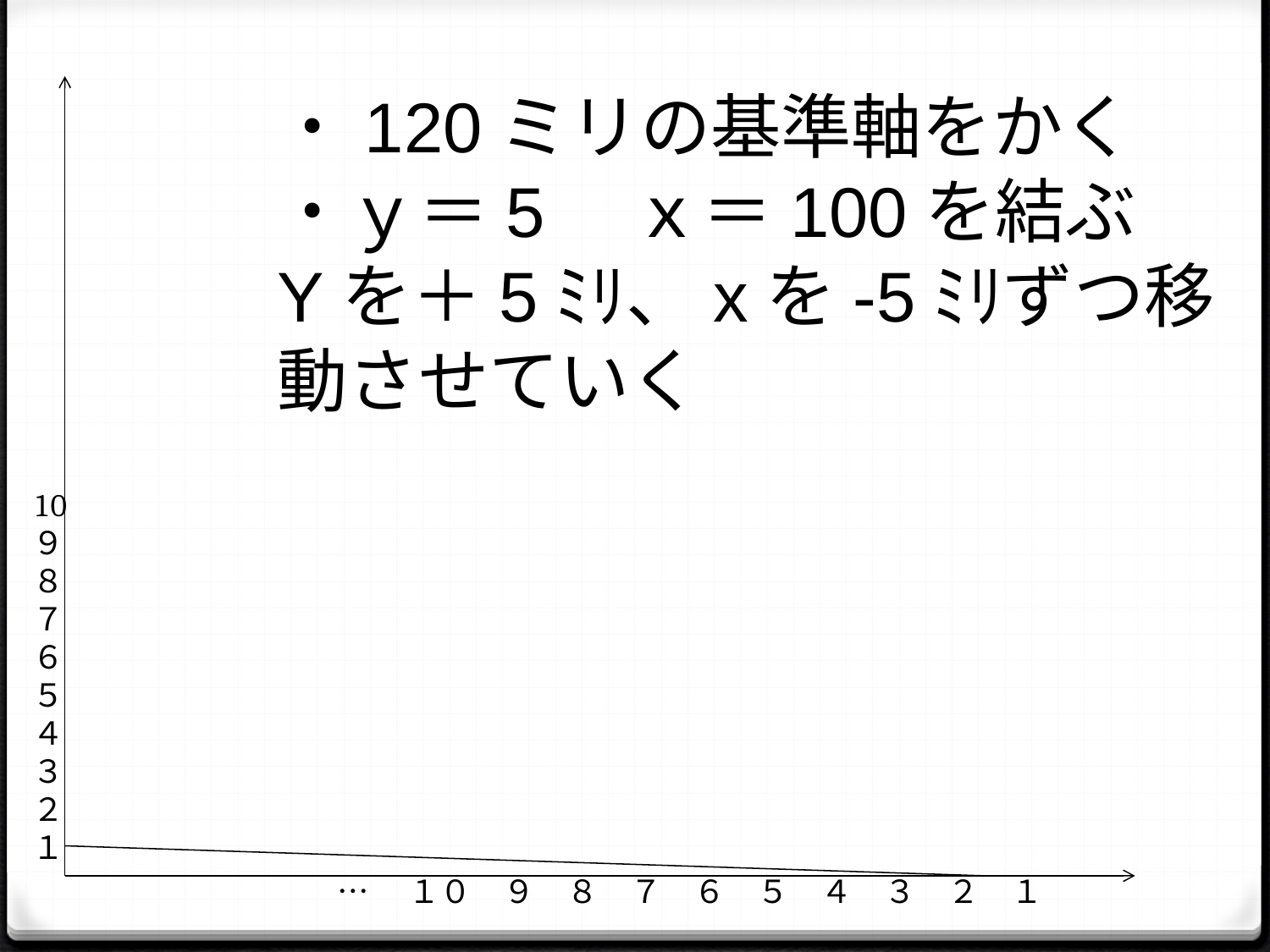

・120ミリの基準軸をかく
・ｙ＝5　ｘ＝100を結ぶ
Yを＋5ﾐﾘ、xを-5ﾐﾘずつ移動させていく
10９
８７６
５
４
３
２
１
…　１０　９　８　７　６　５　４　３　２　１